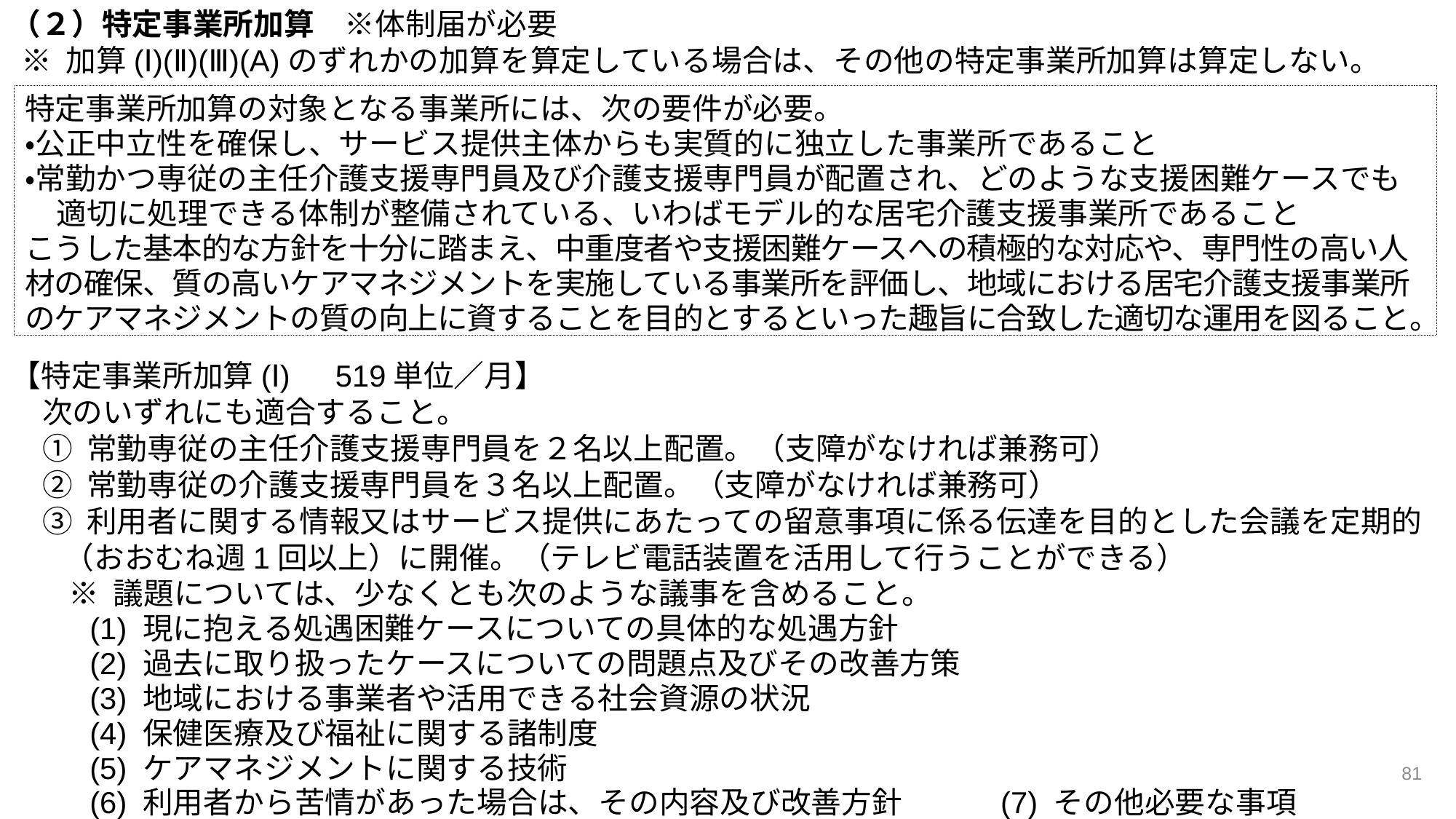

（２）特定事業所加算　※体制届が必要
※ 加算(Ⅰ)(Ⅱ)(Ⅲ)(A)のずれかの加算を算定している場合は、その他の特定事業所加算は算定しない。

【特定事業所加算(Ⅰ)　519単位／月】
次のいずれにも適合すること。
① 常勤専従の主任介護支援専門員を２名以上配置。（支障がなければ兼務可）
② 常勤専従の介護支援専門員を３名以上配置。（支障がなければ兼務可）
③ 利用者に関する情報又はサービス提供にあたっての留意事項に係る伝達を目的とした会議を定期的（おおむね週1回以上）に開催。（テレビ電話装置を活用して行うことができる）
特定事業所加算の対象となる事業所には、次の要件が必要。
・公正中立性を確保し、サービス提供主体からも実質的に独立した事業所であること
・常勤かつ専従の主任介護支援専門員及び介護支援専門員が配置され、どのような支援困難ケースでも適切に処理できる体制が整備されている、いわばモデル的な居宅介護支援事業所であること
こうした基本的な方針を十分に踏まえ、中重度者や支援困難ケースへの積極的な対応や、専門性の高い人材の確保、質の高いケアマネジメントを実施している事業所を評価し、地域における居宅介護支援事業所のケアマネジメントの質の向上に資することを目的とするといった趣旨に合致した適切な運用を図ること。
※ 議題については、少なくとも次のような議事を含めること。
(1) 現に抱える処遇困難ケースについての具体的な処遇方針
(2) 過去に取り扱ったケースについての問題点及びその改善方策
(3) 地域における事業者や活用できる社会資源の状況
(4) 保健医療及び福祉に関する諸制度
(5) ケアマネジメントに関する技術
(6) 利用者から苦情があった場合は、その内容及び改善方針　　　(7) その他必要な事項
81